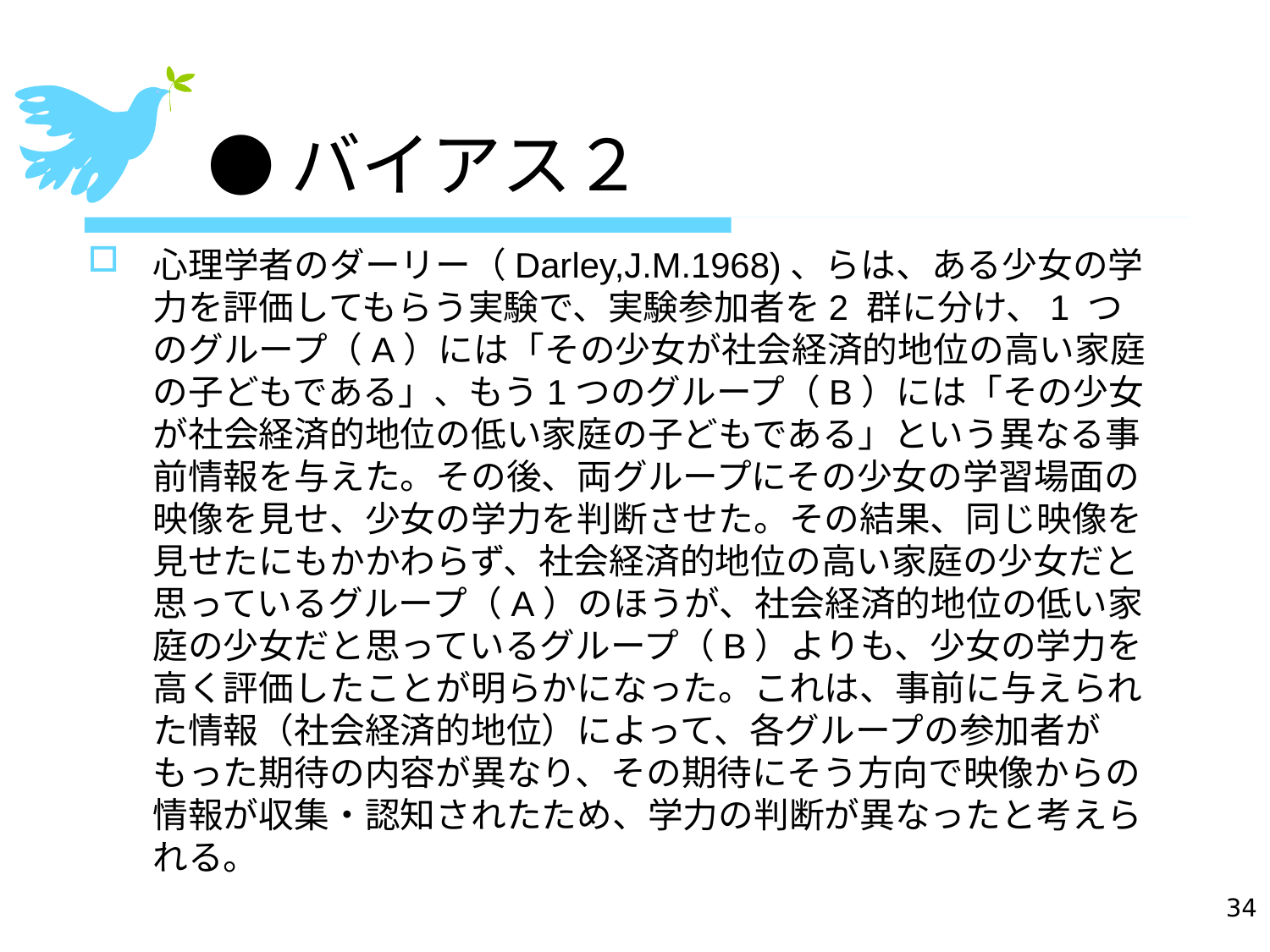

# ●バイアス２
心理学者のダーリー（Darley,J.M.1968)、らは、ある少女の学力を評価してもらう実験で、実験参加者を2 群に分け、1 つのグループ（A）には「その少女が社会経済的地位の高い家庭の子どもである」、もう1つのグループ（B）には「その少女が社会経済的地位の低い家庭の子どもである」という異なる事前情報を与えた。その後、両グループにその少女の学習場面の映像を見せ、少女の学力を判断させた。その結果、同じ映像を見せたにもかかわらず、社会経済的地位の高い家庭の少女だと思っているグループ（A）のほうが、社会経済的地位の低い家庭の少女だと思っているグループ（B）よりも、少女の学力を高く評価したことが明らかになった。これは、事前に与えられた情報（社会経済的地位）によって、各グループの参加者がもった期待の内容が異なり、その期待にそう方向で映像からの情報が収集・認知されたため、学力の判断が異なったと考えられる。

34